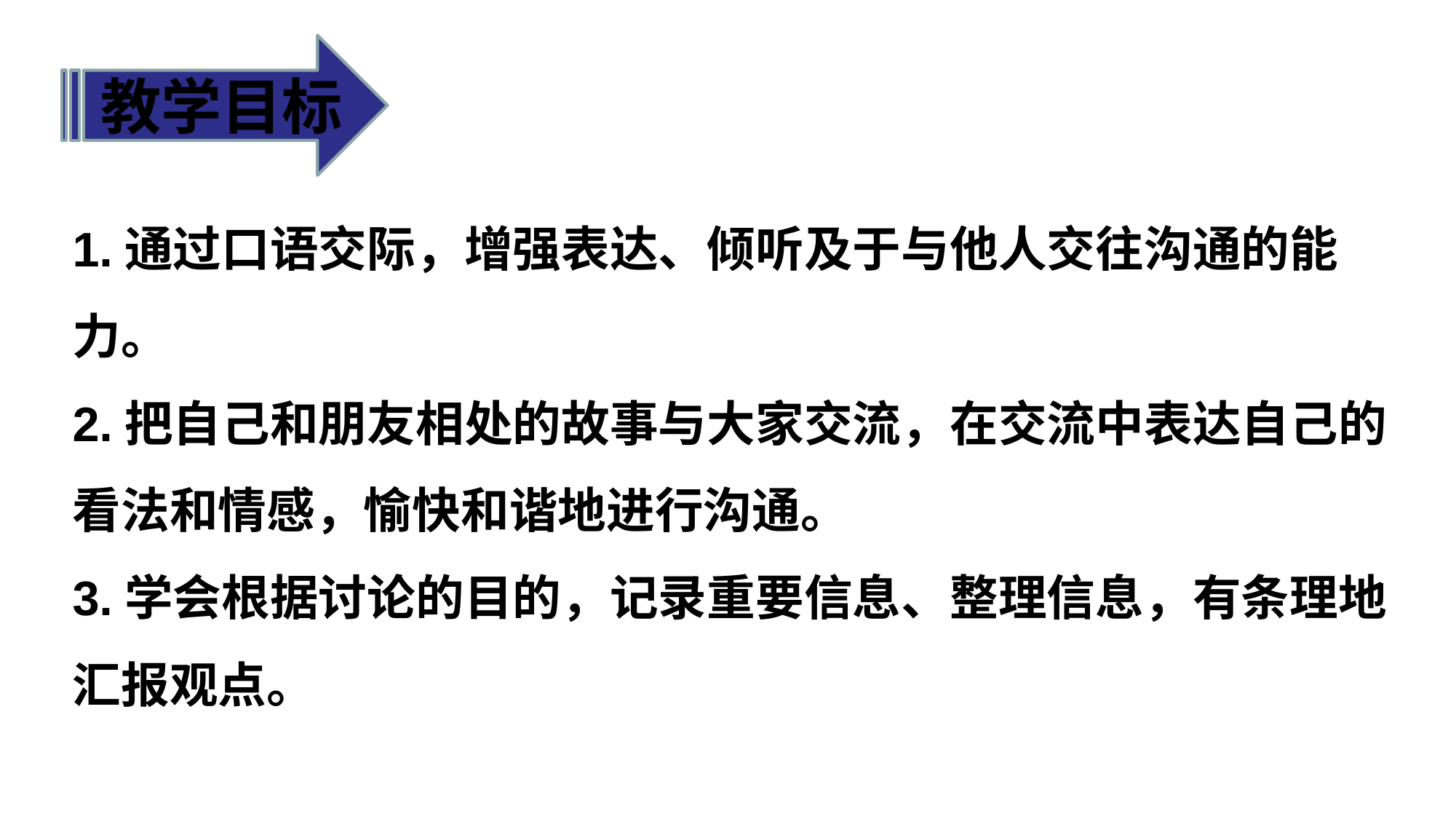

教学目标
1.通过口语交际，增强表达、倾听及于与他人交往沟通的能力。
2.把自己和朋友相处的故事与大家交流，在交流中表达自己的看法和情感，愉快和谐地进行沟通。
3.学会根据讨论的目的，记录重要信息、整理信息，有条理地汇报观点。